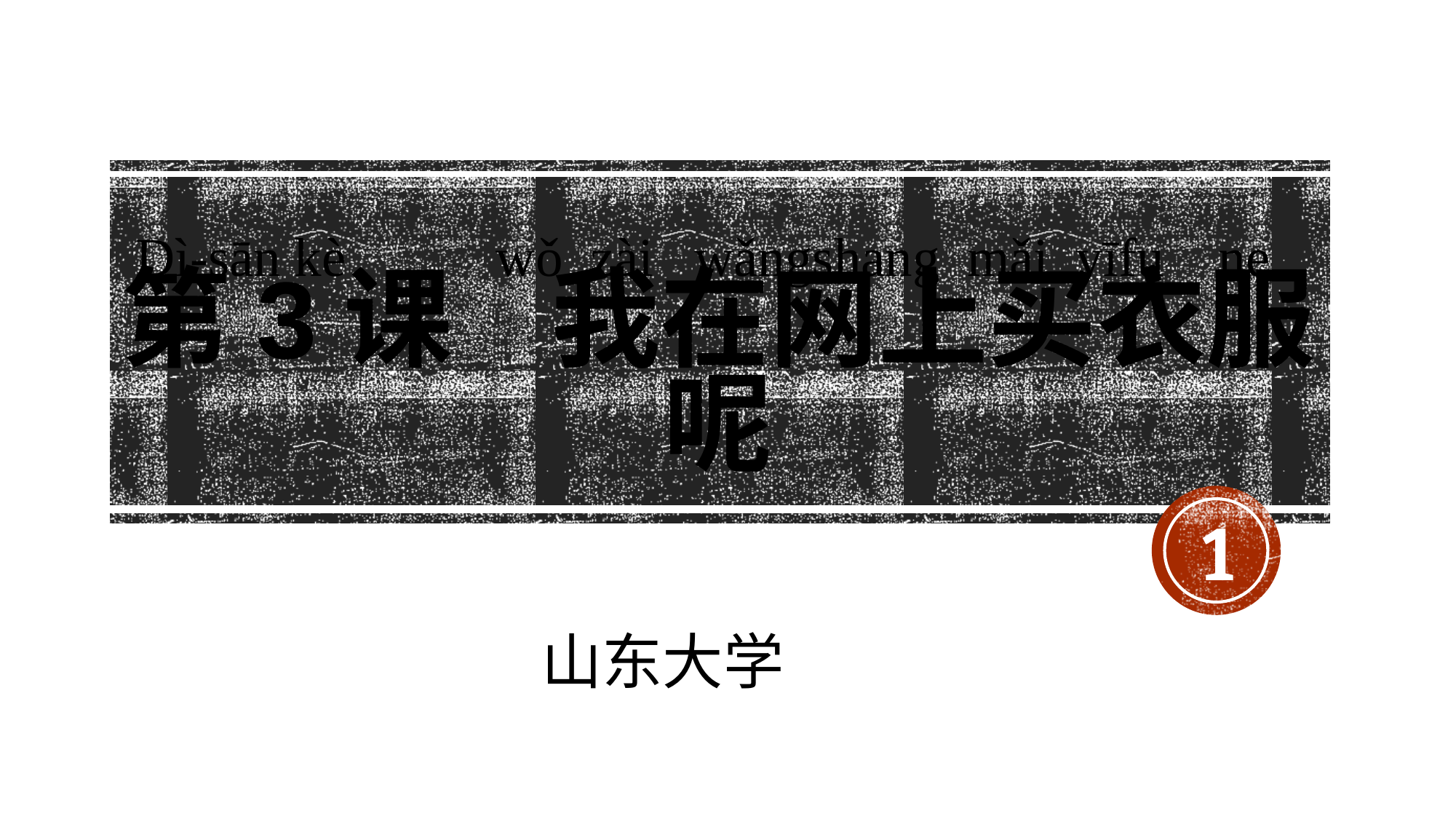

Dì-sān kè           wǒ  zài   wǎngshang  mǎi  yīfu    ne
# 第3课    我在网上买衣服呢
1
山东大学